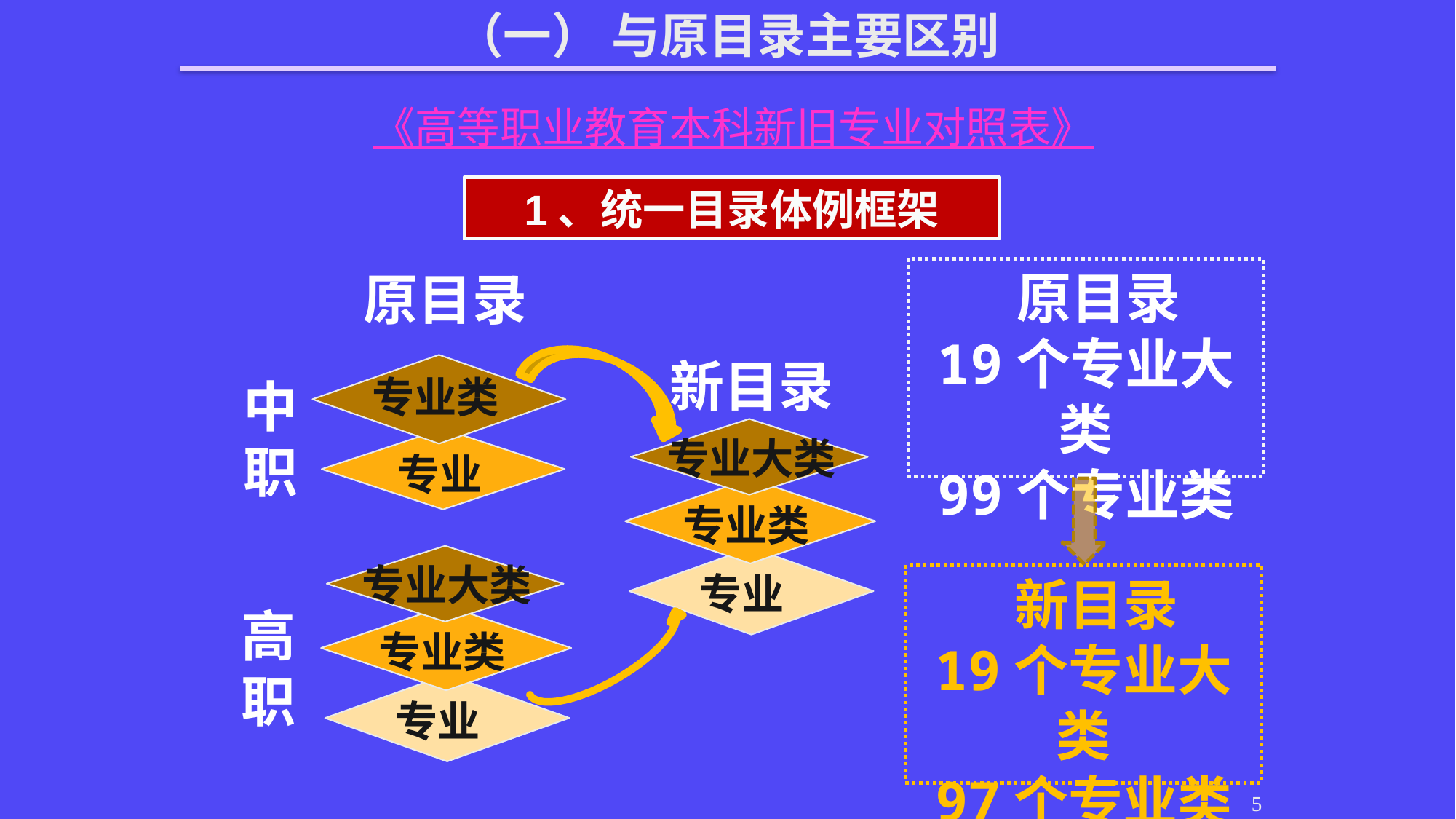

（一） 与原目录主要区别
《高等职业教育本科新旧专业对照表》

1、统一目录体例框架
 原目录
19个专业大类
99个专业类
 原目录
 新目录
中
职

专业大类

专业类

专业
高
职

专业类

专业

专业大类

专业类

专业

 新目录
19个专业大类
97个专业类
5